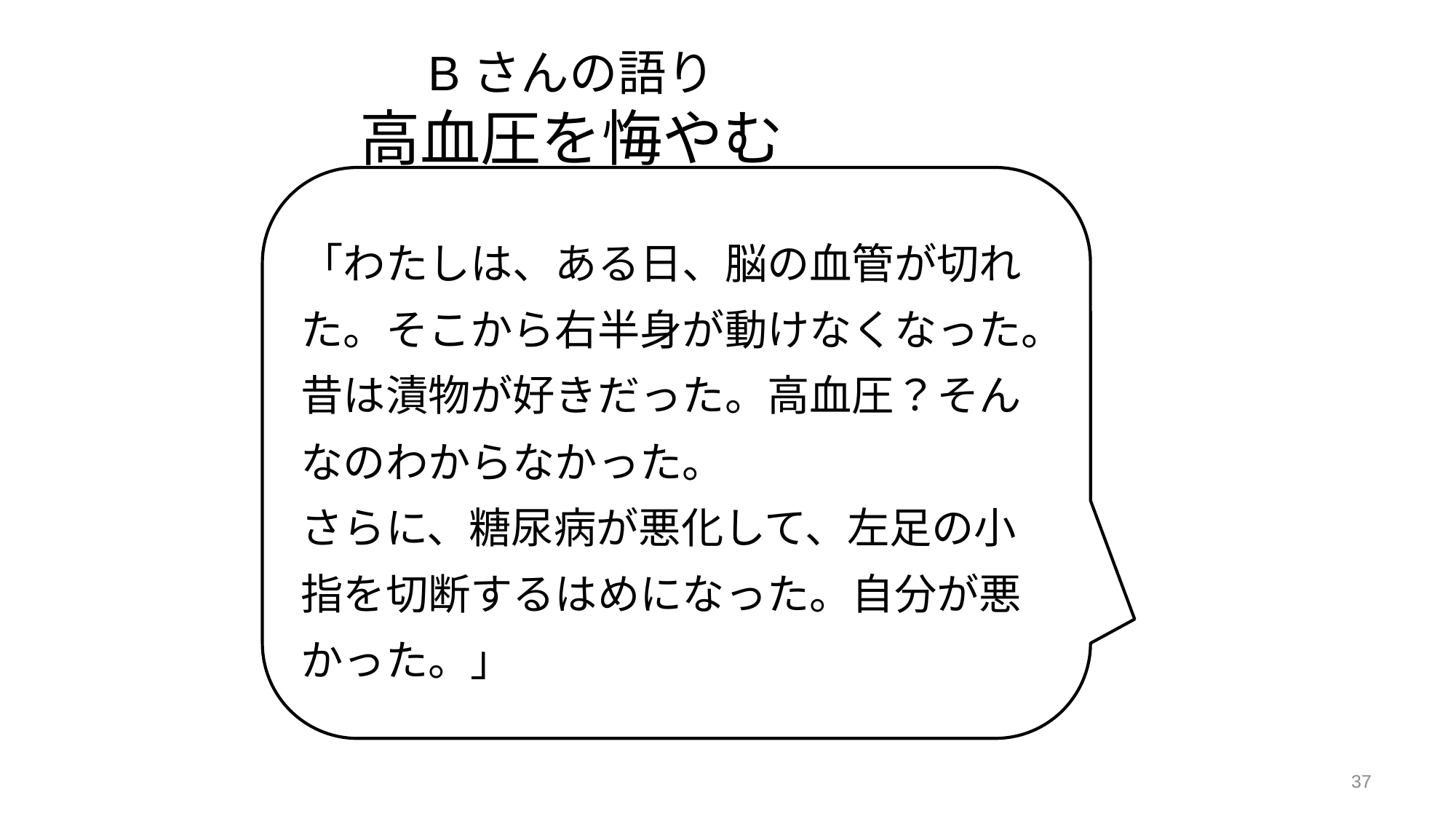

# Bさんの語り 高血圧を悔やむ
「わたしは、ある日、脳の血管が切れた。そこから右半身が動けなくなった。
昔は漬物が好きだった。高血圧？そんなのわからなかった。
さらに、糖尿病が悪化して、左足の小指を切断するはめになった。自分が悪かった。」
37